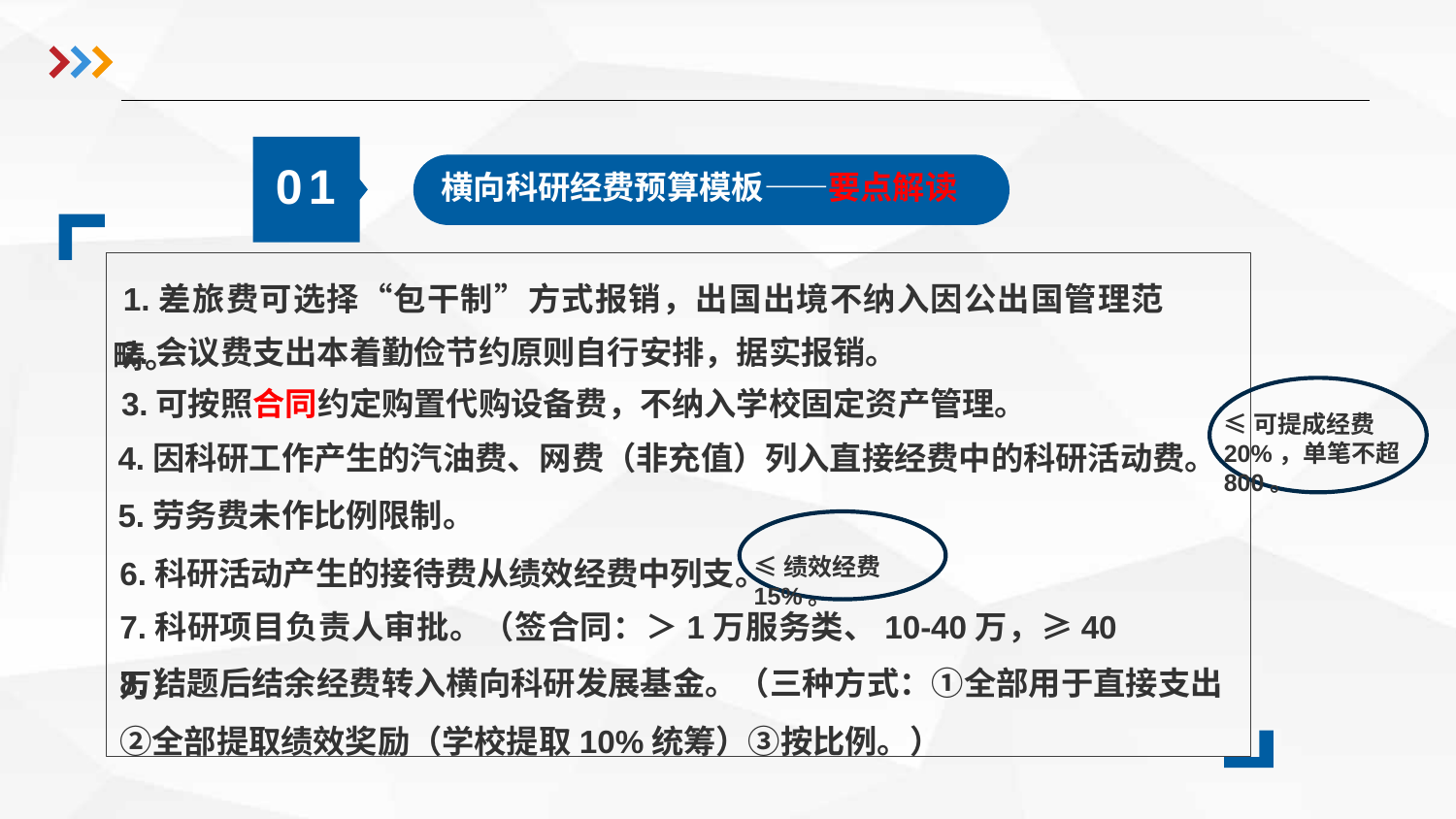

01

横向科研经费预算模板——要点解读

 1.差旅费可选择“包干制”方式报销，出国出境不纳入因公出国管理范畴。
 2.会议费支出本着勤俭节约原则自行安排，据实报销。
 3.可按照合同约定购置代购设备费，不纳入学校固定资产管理。

≤可提成经费20%，单笔不超800。
4.因科研工作产生的汽油费、网费（非充值）列入直接经费中的科研活动费。
5.劳务费未作比例限制。

6.科研活动产生的接待费从绩效经费中列支。
≤绩效经费15%。
7.科研项目负责人审批。（签合同：＞1万服务类、10-40万，≥40万）
8.结题后结余经费转入横向科研发展基金。（三种方式：①全部用于直接支出②全部提取绩效奖励（学校提取10%统筹）③按比例。）